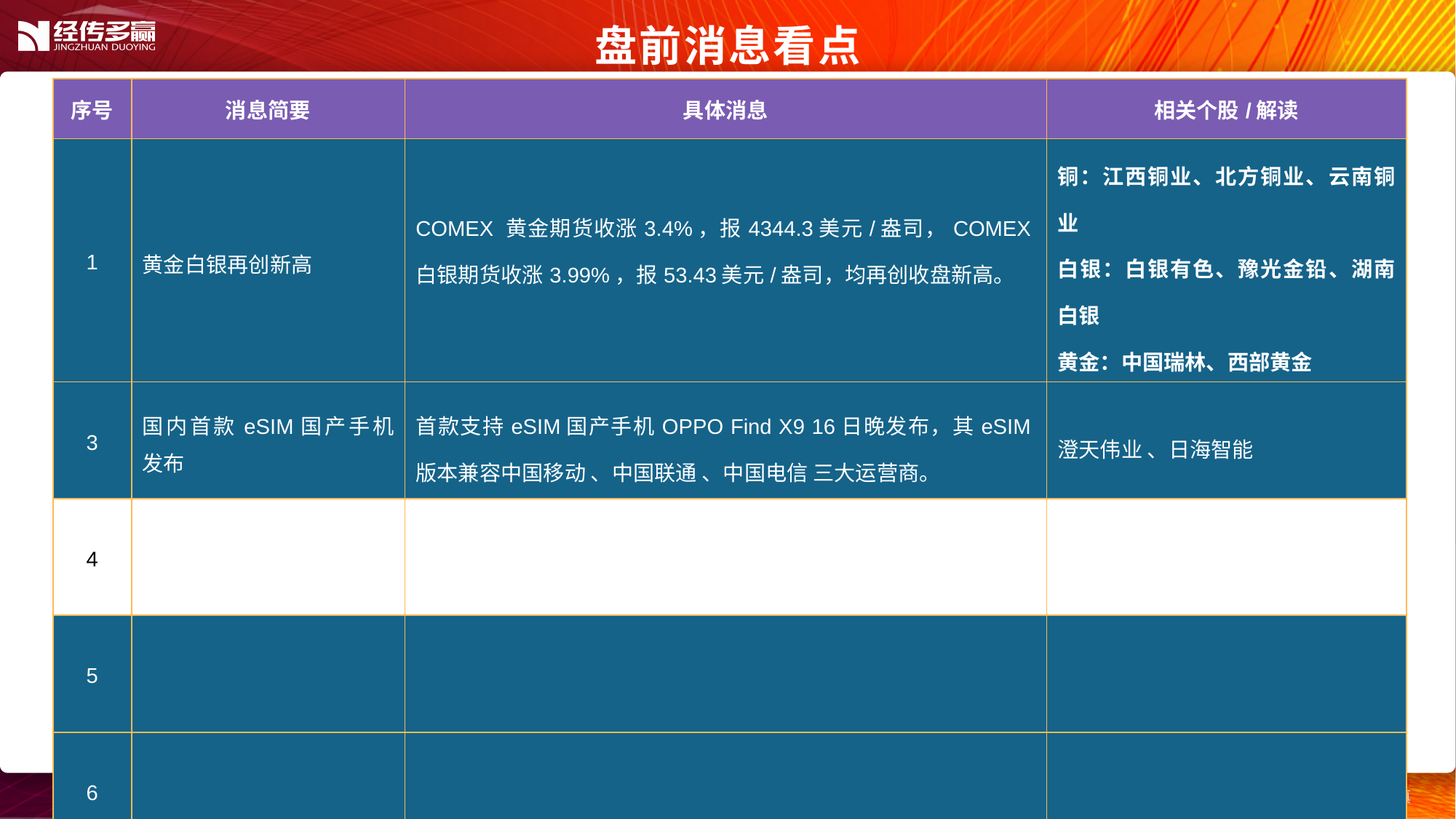

盘前消息看点
| 序号 | 消息简要 | 具体消息 | 相关个股/解读 |
| --- | --- | --- | --- |
| 1 | 黄金白银再创新高 | COMEX 黄金期货收涨3.4%，报4344.3美元/盎司，COMEX白银期货收涨3.99%，报53.43美元/盎司，均再创收盘新高。 | 铜：江西铜业、北方铜业、云南铜业 白银：白银有色、豫光金铅、湖南白银 黄金：中国瑞林、西部黄金 |
| 3 | 国内首款eSIM国产手机发布 | 首款支持eSIM国产手机OPPO Find X9 16日晚发布，其eSIM版本兼容中国移动 、中国联通 、中国电信 三大运营商。 | 澄天伟业 、日海智能 |
| 4 |  |  |  |
| 5 |  |  |  |
| 6 |  |  |  |